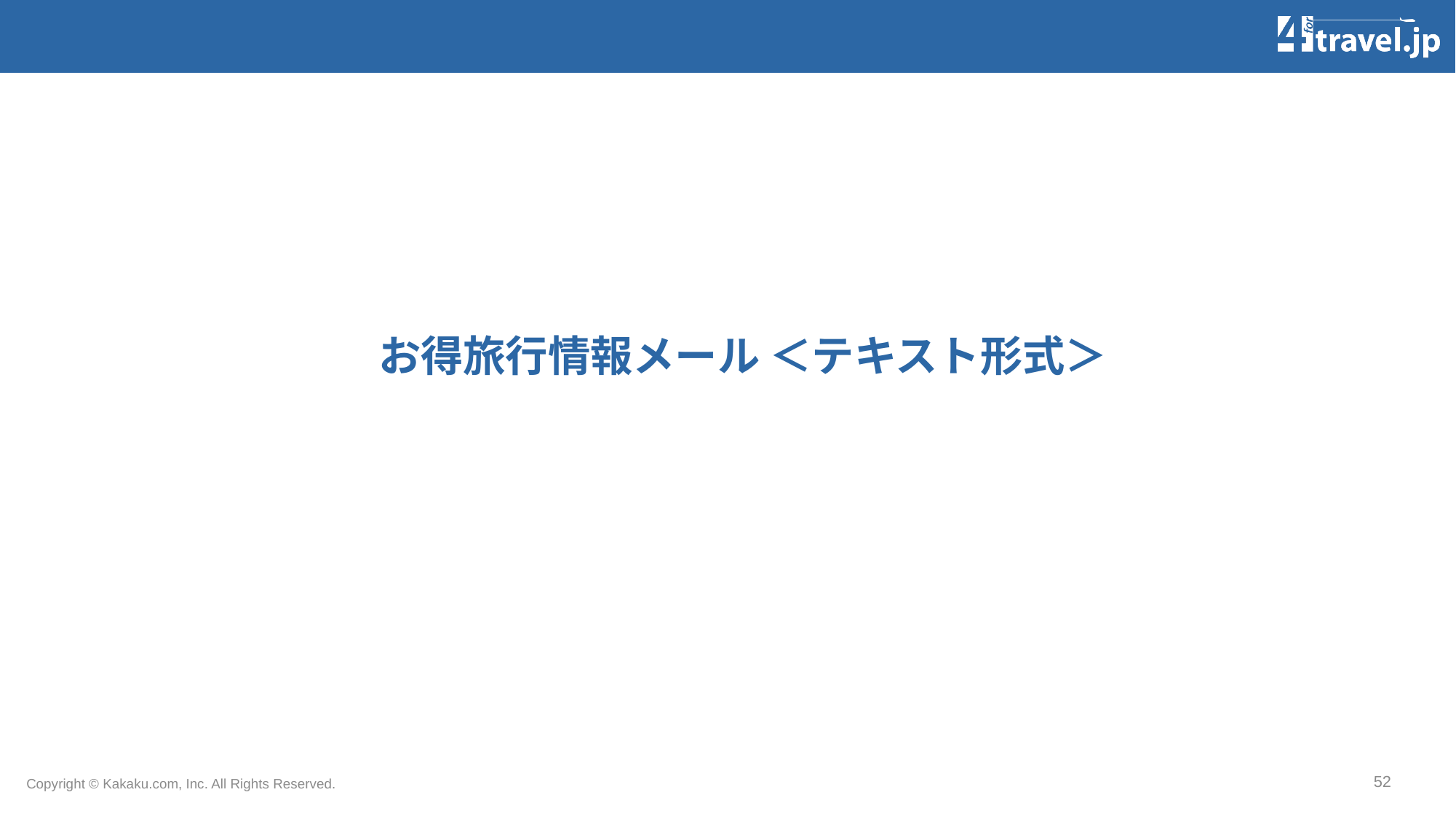

# お得旅行情報メール ＜テキスト形式＞
52
Copyright © Kakaku.com, Inc. All Rights Reserved.